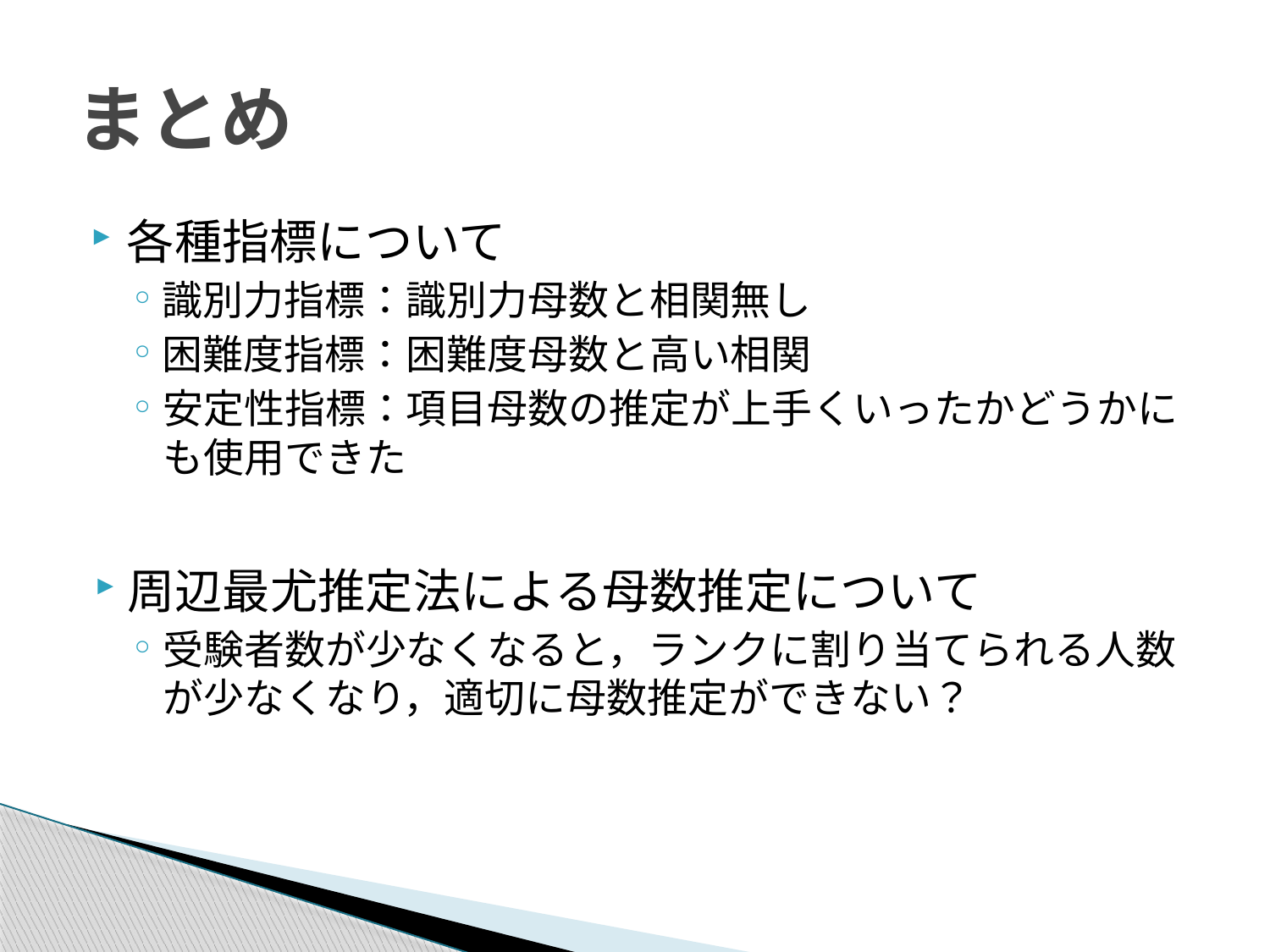

# まとめ
各種指標について
識別力指標：識別力母数と相関無し
困難度指標：困難度母数と高い相関
安定性指標：項目母数の推定が上手くいったかどうかにも使用できた

周辺最尤推定法による母数推定について
受験者数が少なくなると，ランクに割り当てられる人数が少なくなり，適切に母数推定ができない？